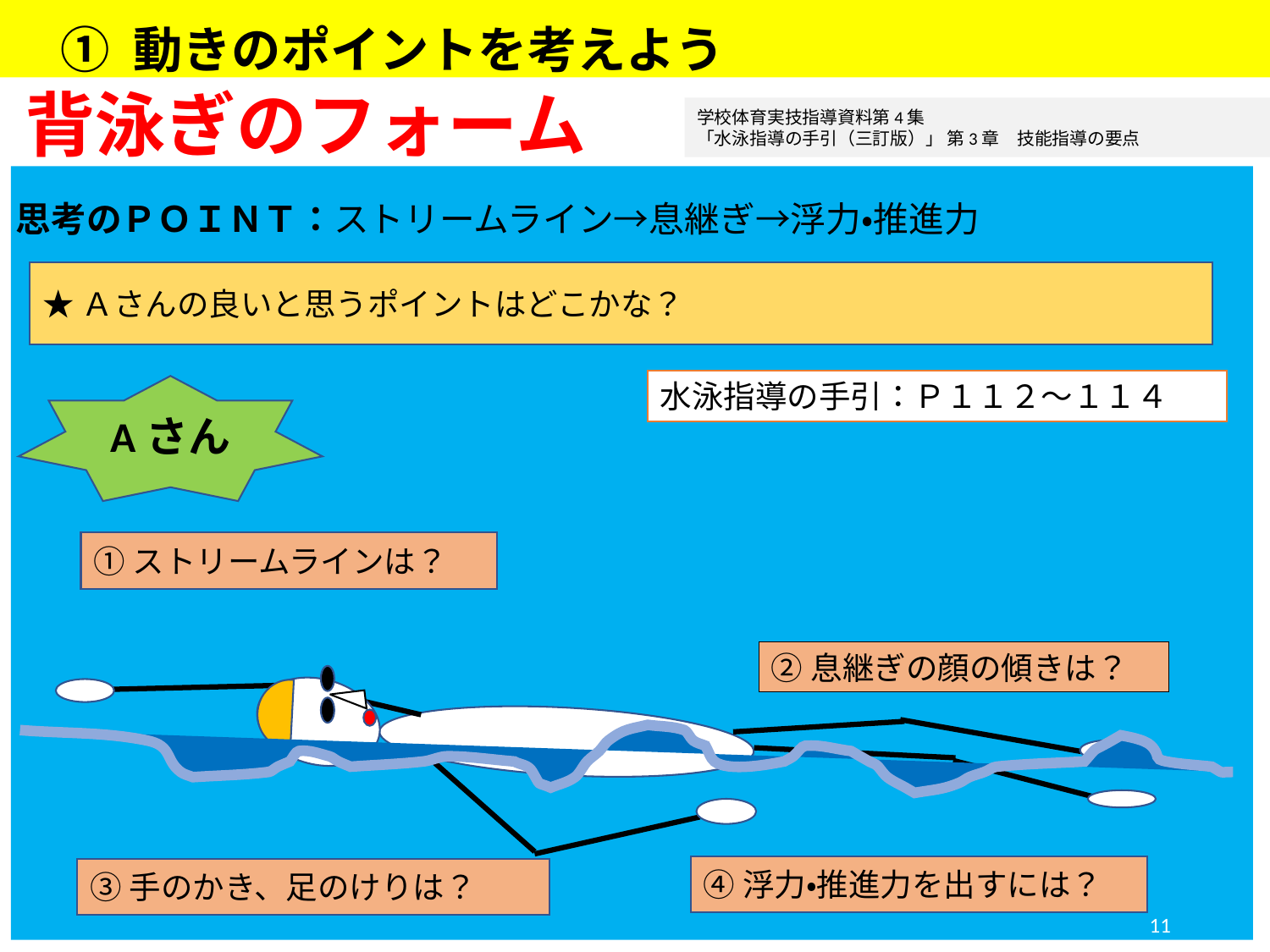

① 動きのポイントを考えよう
背泳ぎのフォーム
学校体育実技指導資料第4集
「水泳指導の手引（三訂版）」 第3章　技能指導の要点

思考のＰＯＩＮＴ：ストリームライン→息継ぎ→浮力・推進力
★Ａさんの良いと思うポイントはどこかな？
水泳指導の手引：Ｐ１１２～１１４
Aさん
①ストリームラインは？
②息継ぎの顔の傾きは？

④浮力・推進力を出すには？
③手のかき、足のけりは？
11